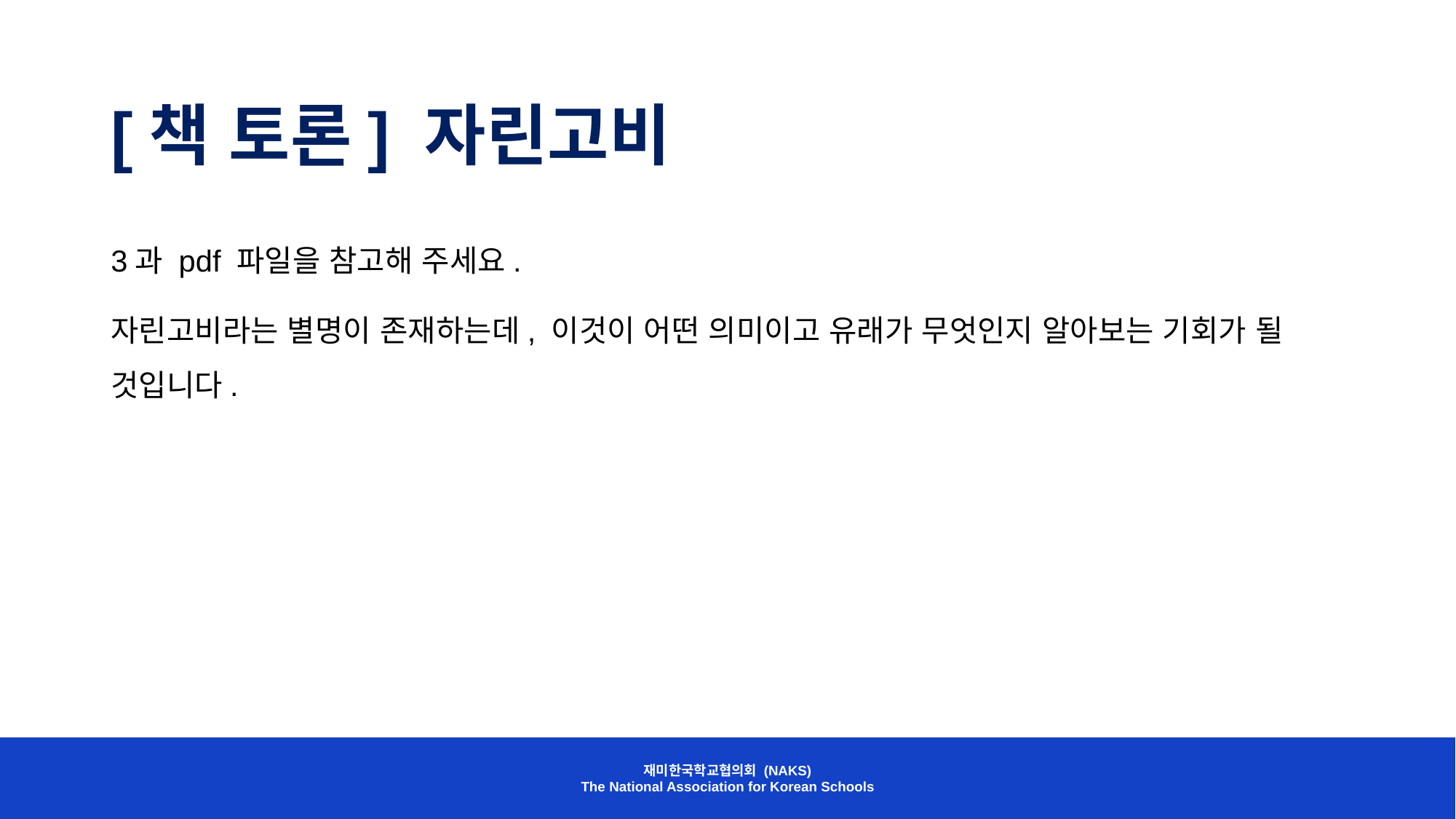

# [책 토론] 자린고비
3과 pdf 파일을 참고해 주세요.
자린고비라는 별명이 존재하는데, 이것이 어떤 의미이고 유래가 무엇인지 알아보는 기회가 될 것입니다.